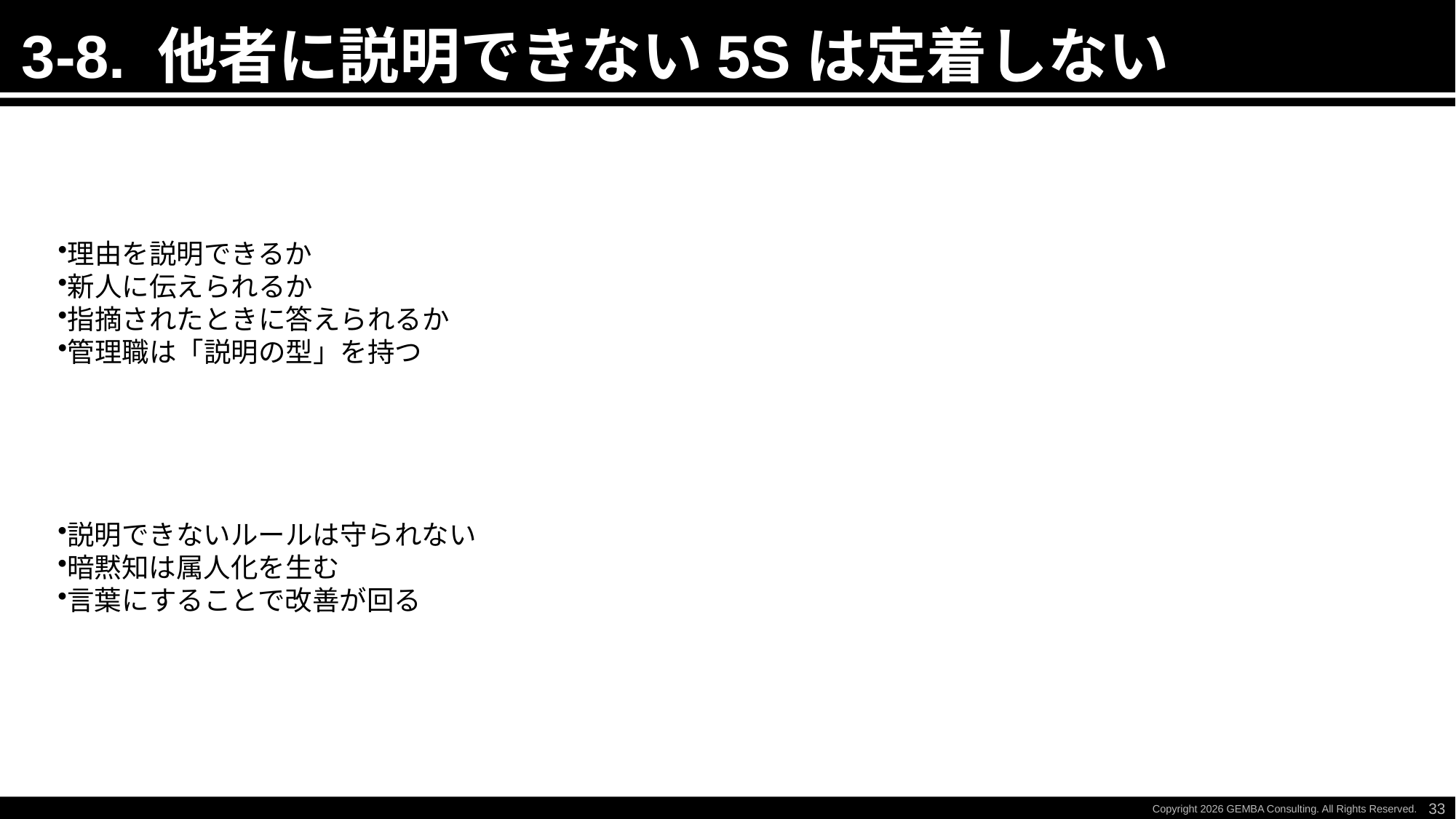

3-8. 他者に説明できない5Sは定着しない
理由を説明できるか
新人に伝えられるか
指摘されたときに答えられるか
管理職は「説明の型」を持つ
説明できないルールは守られない
暗黙知は属人化を生む
言葉にすることで改善が回る
33